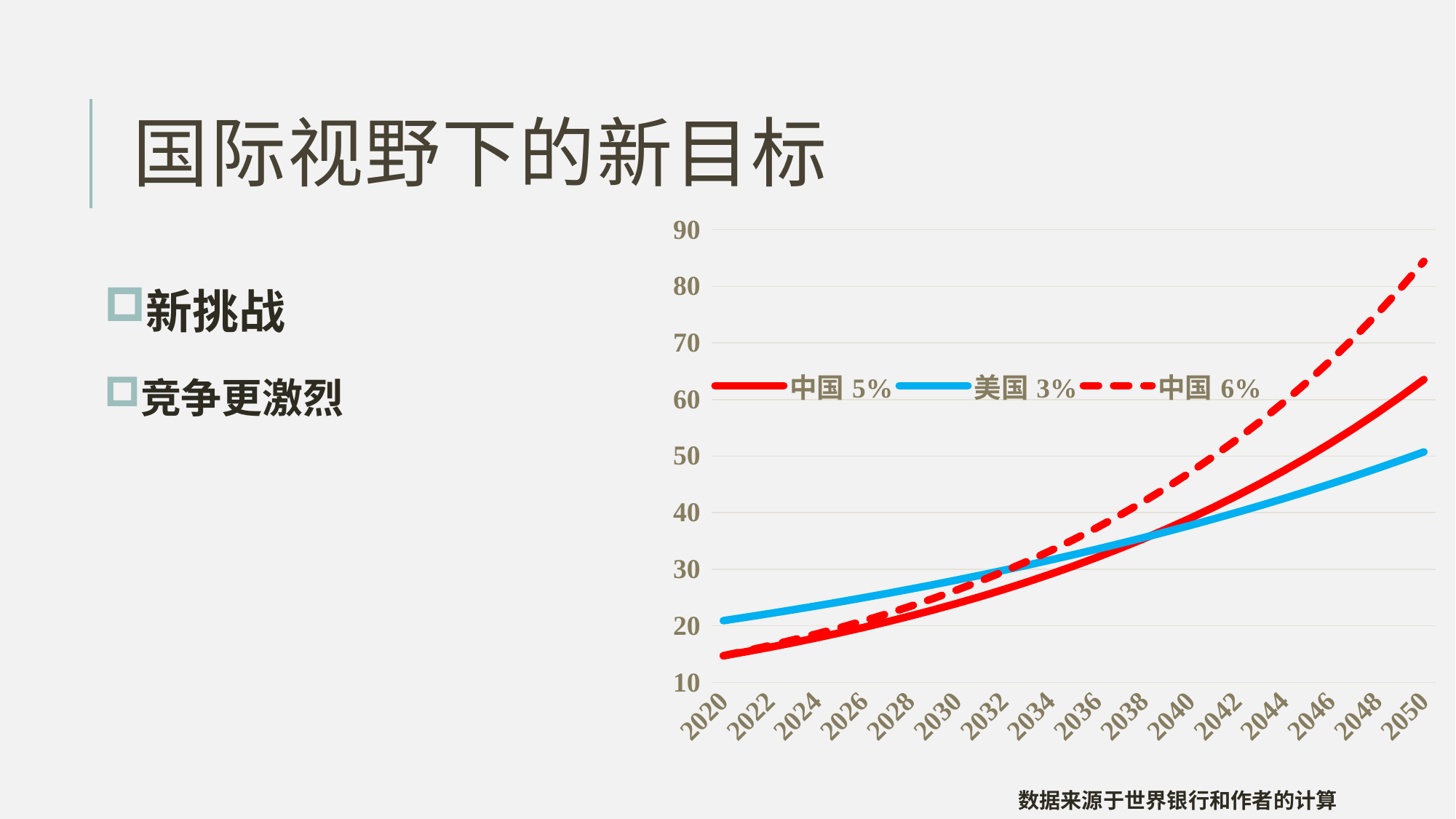

# 国际视野下的新目标

### Chart

| Category | 中国5% | 美国3% | 中国6% |
|---|---|---|---|
| 2020.0 | 14.7 | 20.9 | 14.7 |
| 2021.0 | 15.435 | 21.52699999999999 | 15.582 |
| 2022.0 | 16.20675 | 22.17280999999999 | 16.51692000000001 |
| 2023.0 | 17.0170875 | 22.8379943 | 17.50793520000001 |
| 2024.0 | 17.867941875 | 23.523134129 | 18.558411312 |
| 2025.0 | 18.76133896875 | 24.22882815287 | 19.67191599072001 |
| 2026.0 | 19.6994059171875 | 24.9556929974561 | 20.85223095016318 |
| 2027.0 | 20.68437621304688 | 25.70436378737978 | 22.103364807173 |
| 2028.0 | 21.71859502369923 | 26.47549470100117 | 23.42956669560338 |
| 2029.0 | 22.80452477488419 | 27.26975954203117 | 24.83534069733959 |
| 2030.0 | 23.94475101362839 | 28.08785232829215 | 26.32546113917996 |
| 2031.0 | 25.14198856430982 | 28.93048789814091 | 27.90498880753076 |
| 2032.0 | 26.39908799252531 | 29.79840253508509 | 29.57928813598262 |
| 2033.0 | 27.71904239215157 | 30.6923546111377 | 31.35404542414157 |
| 2034.0 | 29.10499451175916 | 31.61312524947183 | 33.23528814959007 |
| 2035.0 | 30.56024423734707 | 32.561519006956 | 35.22940543856547 |
| 2036.0 | 32.08825644921442 | 33.53836457716464 | 37.3431697648794 |
| 2037.0 | 33.6926692716752 | 34.54451551447961 | 39.58375995077215 |
| 2038.0 | 35.37730273525895 | 35.580850979914 | 41.95878554781849 |
| 2039.0 | 37.1461678720219 | 36.64827650931142 | 44.47631268068761 |
| 2040.0 | 39.00347626562299 | 37.74772480459077 | 47.14489144152886 |
| 2041.0 | 40.95365007890415 | 38.8801565487285 | 49.9735849280206 |
| 2042.0 | 43.00133258284936 | 40.04656124519035 | 52.97200002370184 |
| 2043.0 | 45.15139921199183 | 41.24795808254606 | 56.15032002512395 |
| 2044.0 | 47.40896917259143 | 42.48539682502244 | 59.5193392266314 |
| 2045.0 | 49.779417631221 | 43.75995872977312 | 63.09049958022928 |
| 2046.0 | 52.26838851278205 | 45.07275749166626 | 66.87592955504304 |
| 2047.0 | 54.88180793842115 | 46.4249402164163 | 70.88848532834561 |
| 2048.0 | 57.62589833534222 | 47.81768842290879 | 75.1417944480464 |
| 2049.0 | 60.50719325210933 | 49.25221907559605 | 79.65030211492898 |
| 2050.0 | 63.5325529147148 | 50.72978564786394 | 84.42932024182491 |
新挑战
竞争更激烈
数据来源于世界银行和作者的计算